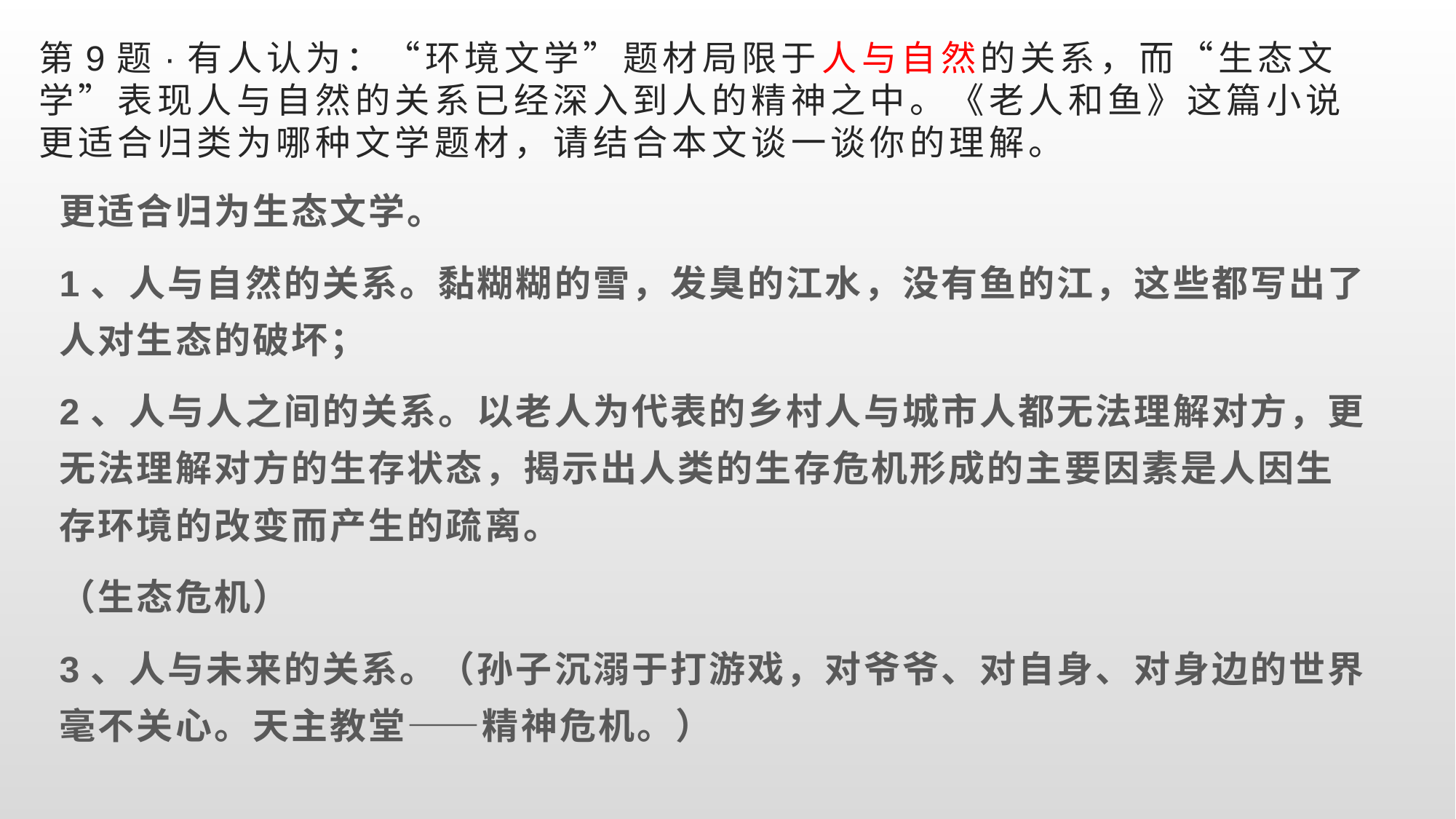

# 第9题·有人认为：“环境文学”题材局限于人与自然的关系，而“生态文学”表现人与自然的关系已经深入到人的精神之中。《老人和鱼》这篇小说更适合归类为哪种文学题材，请结合本文谈一谈你的理解。
更适合归为生态文学。
1、人与自然的关系。黏糊糊的雪，发臭的江水，没有鱼的江，这些都写出了人对生态的破坏；
2、人与人之间的关系。以老人为代表的乡村人与城市人都无法理解对方，更无法理解对方的生存状态，揭示出人类的生存危机形成的主要因素是人因生存环境的改变而产生的疏离。
（生态危机）
3、人与未来的关系。（孙子沉溺于打游戏，对爷爷、对自身、对身边的世界毫不关心。天主教堂——精神危机。）